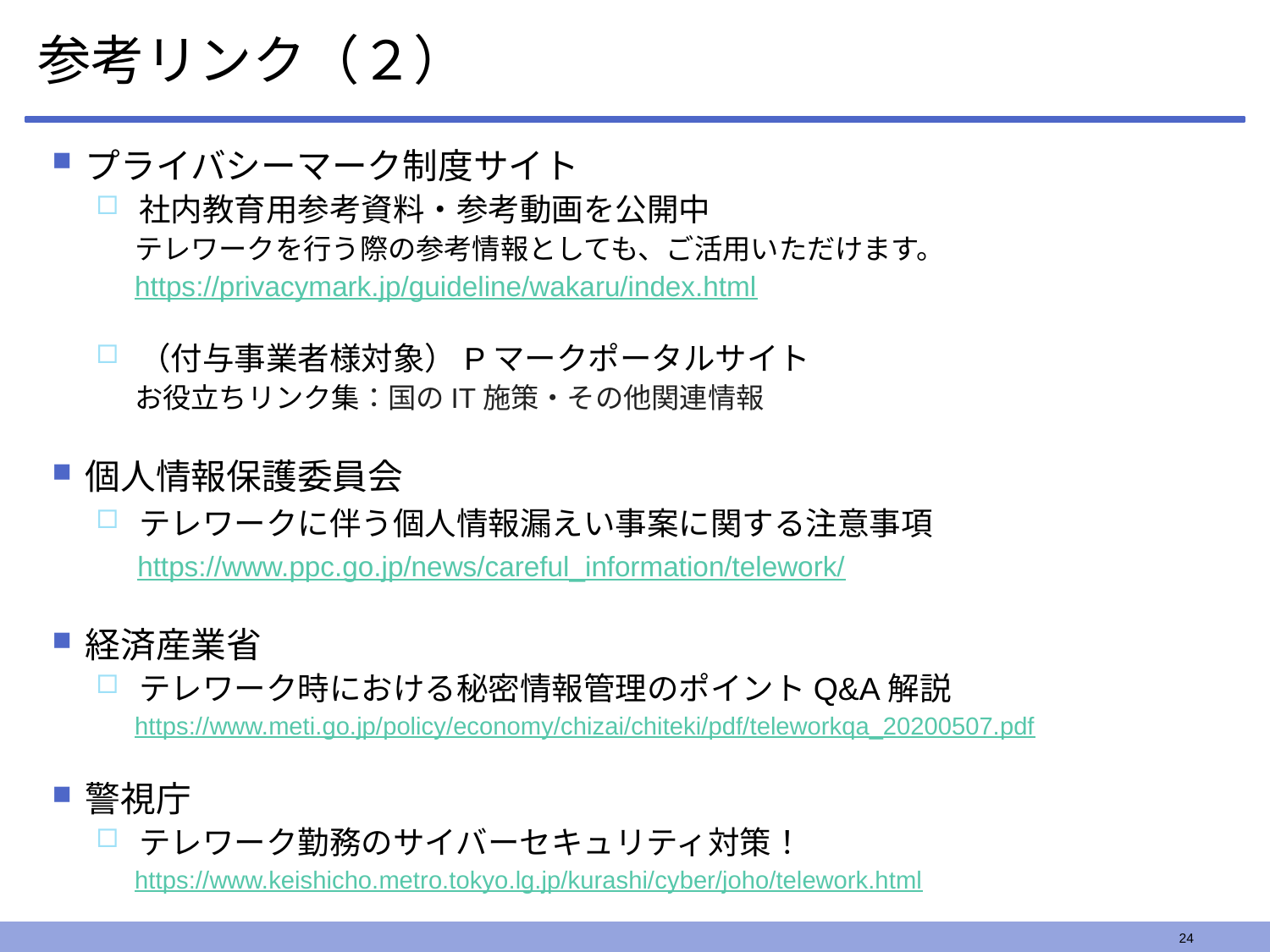

# 参考リンク（２）
プライバシーマーク制度サイト
社内教育用参考資料・参考動画を公開中
テレワークを行う際の参考情報としても、ご活用いただけます。
https://privacymark.jp/guideline/wakaru/index.html

（付与事業者様対象）Pマークポータルサイト
お役立ちリンク集：国のIT施策・その他関連情報

個人情報保護委員会
テレワークに伴う個人情報漏えい事案に関する注意事項
　 https://www.ppc.go.jp/news/careful_information/telework/

経済産業省
テレワーク時における秘密情報管理のポイントQ&A解説
https://www.meti.go.jp/policy/economy/chizai/chiteki/pdf/teleworkqa_20200507.pdf

警視庁
テレワーク勤務のサイバーセキュリティ対策！
https://www.keishicho.metro.tokyo.lg.jp/kurashi/cyber/joho/telework.html

24